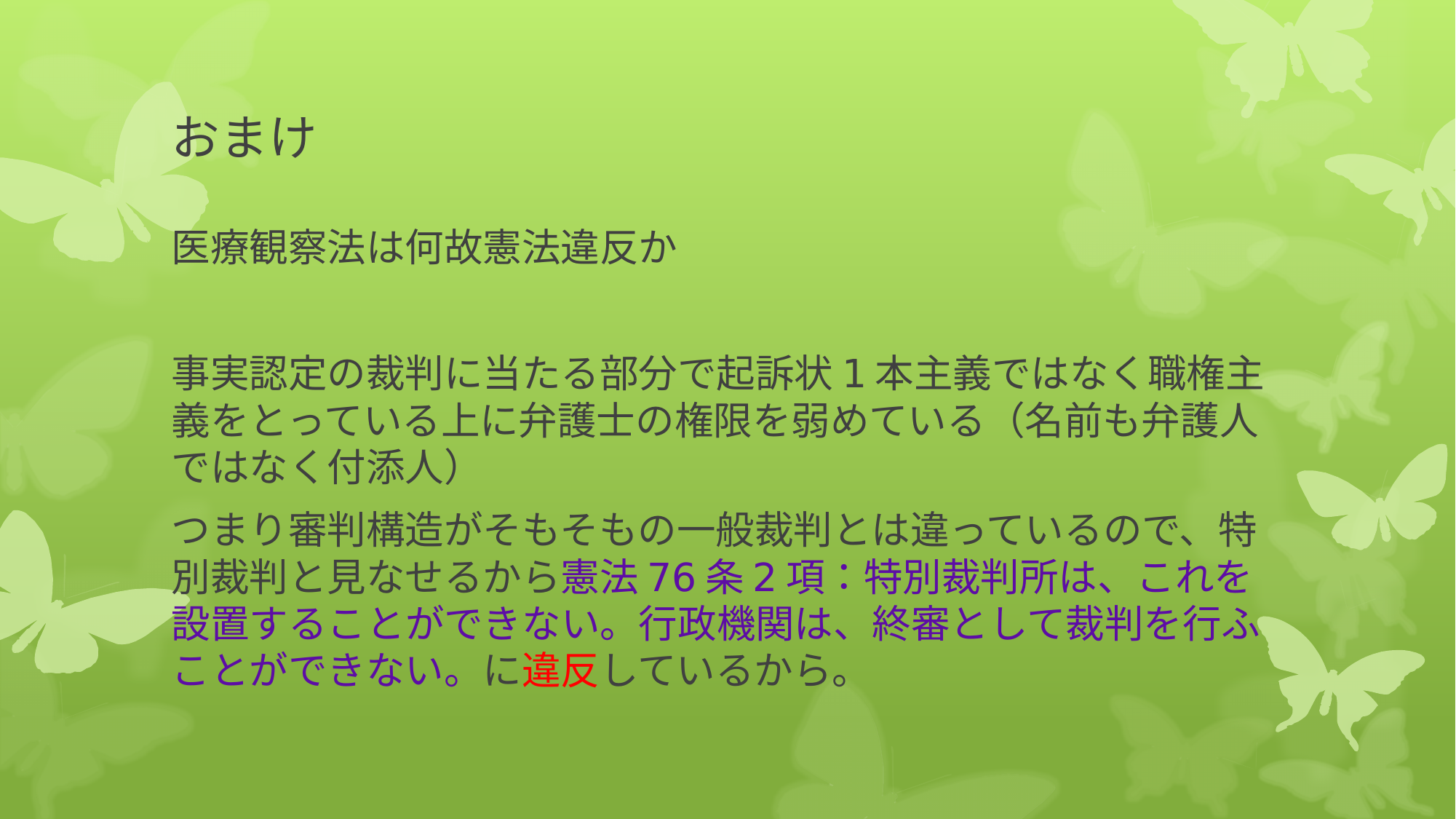

# おまけ
医療観察法は何故憲法違反か

事実認定の裁判に当たる部分で起訴状1本主義ではなく職権主義をとっている上に弁護士の権限を弱めている（名前も弁護人ではなく付添人）
つまり審判構造がそもそもの一般裁判とは違っているので、特別裁判と見なせるから憲法76条2項：特別裁判所は、これを設置することができない。行政機関は、終審として裁判を行ふことができない。に違反しているから。